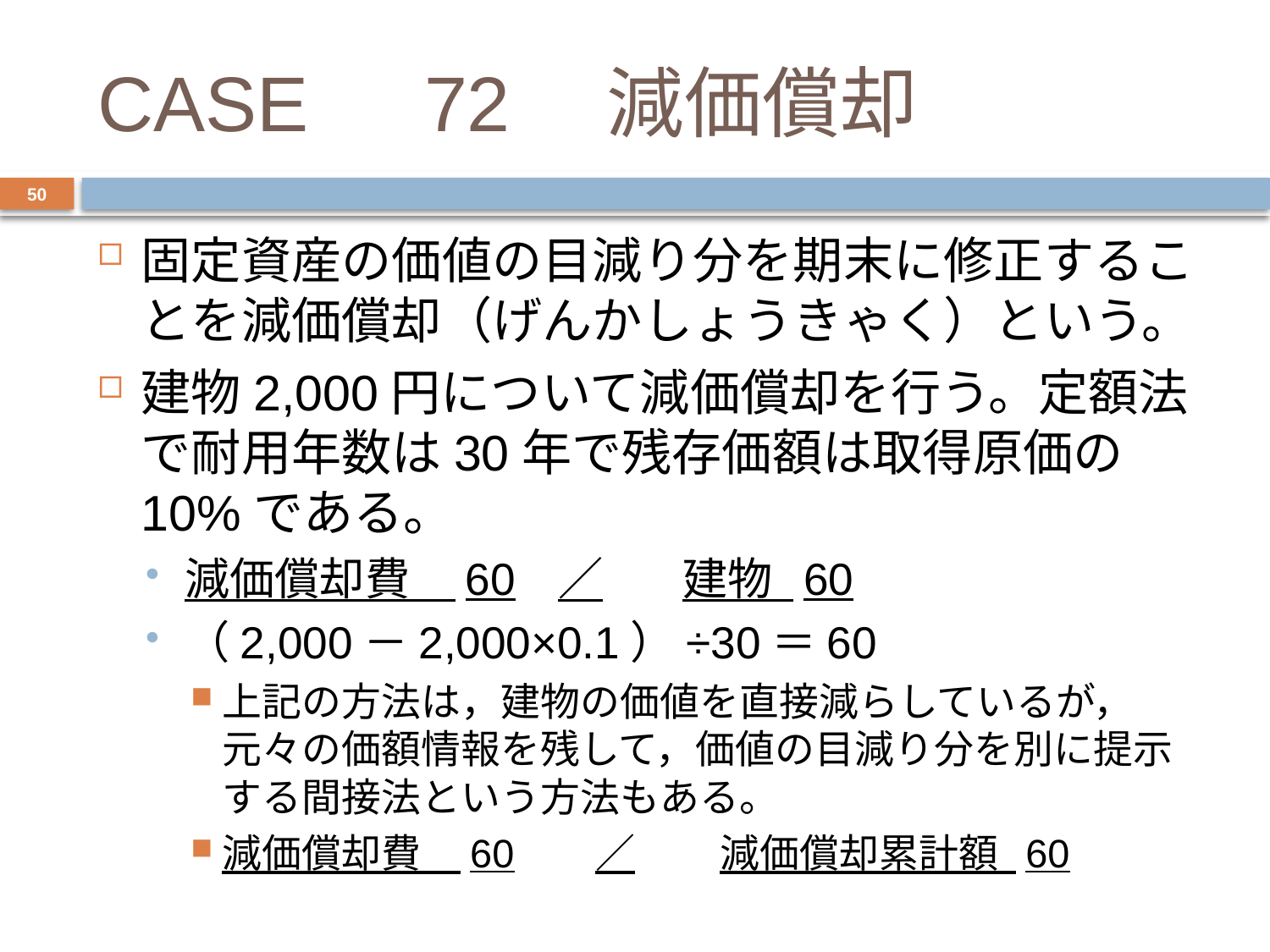

# CASE　72　減価償却
50
固定資産の価値の目減り分を期末に修正することを減価償却（げんかしょうきゃく）という。
建物2,000円について減価償却を行う。定額法で耐用年数は30年で残存価額は取得原価の10%である。
減価償却費　60	／	建物  60
（2,000－2,000×0.1）÷30＝60
上記の方法は，建物の価値を直接減らしているが，元々の価額情報を残して，価値の目減り分を別に提示する間接法という方法もある。
減価償却費　60	／	減価償却累計額  60